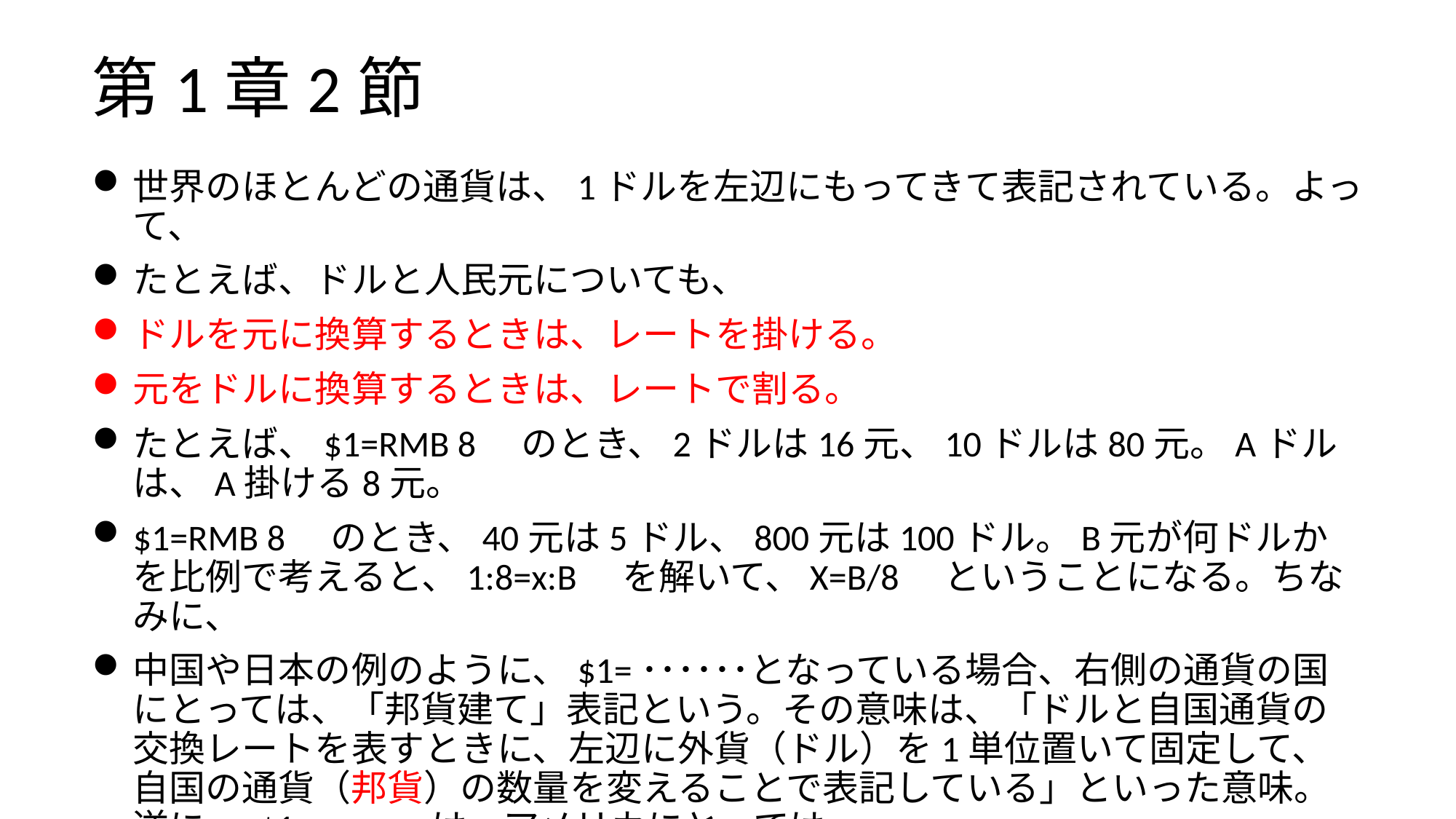

# 第1章2節
世界のほとんどの通貨は、1ドルを左辺にもってきて表記されている。よって、
たとえば、ドルと人民元についても、
ドルを元に換算するときは、レートを掛ける。
元をドルに換算するときは、レートで割る。
たとえば、$1=RMB 8　のとき、2ドルは16元、10ドルは80元。Aドルは、A掛ける8元。
$1=RMB 8　のとき、40元は5ドル、800元は100ドル。B元が何ドルかを比例で考えると、1:8=x:B　を解いて、X=B/8　ということになる。ちなみに、
中国や日本の例のように、$1=･･････となっている場合、右側の通貨の国にとっては、「邦貨建て」表記という。その意味は、「ドルと自国通貨の交換レートを表すときに、左辺に外貨（ドル）を1単位置いて固定して、自国の通貨（邦貨）の数量を変えることで表記している」といった意味。逆に、 $1=･･････は、アメリカにとっては、